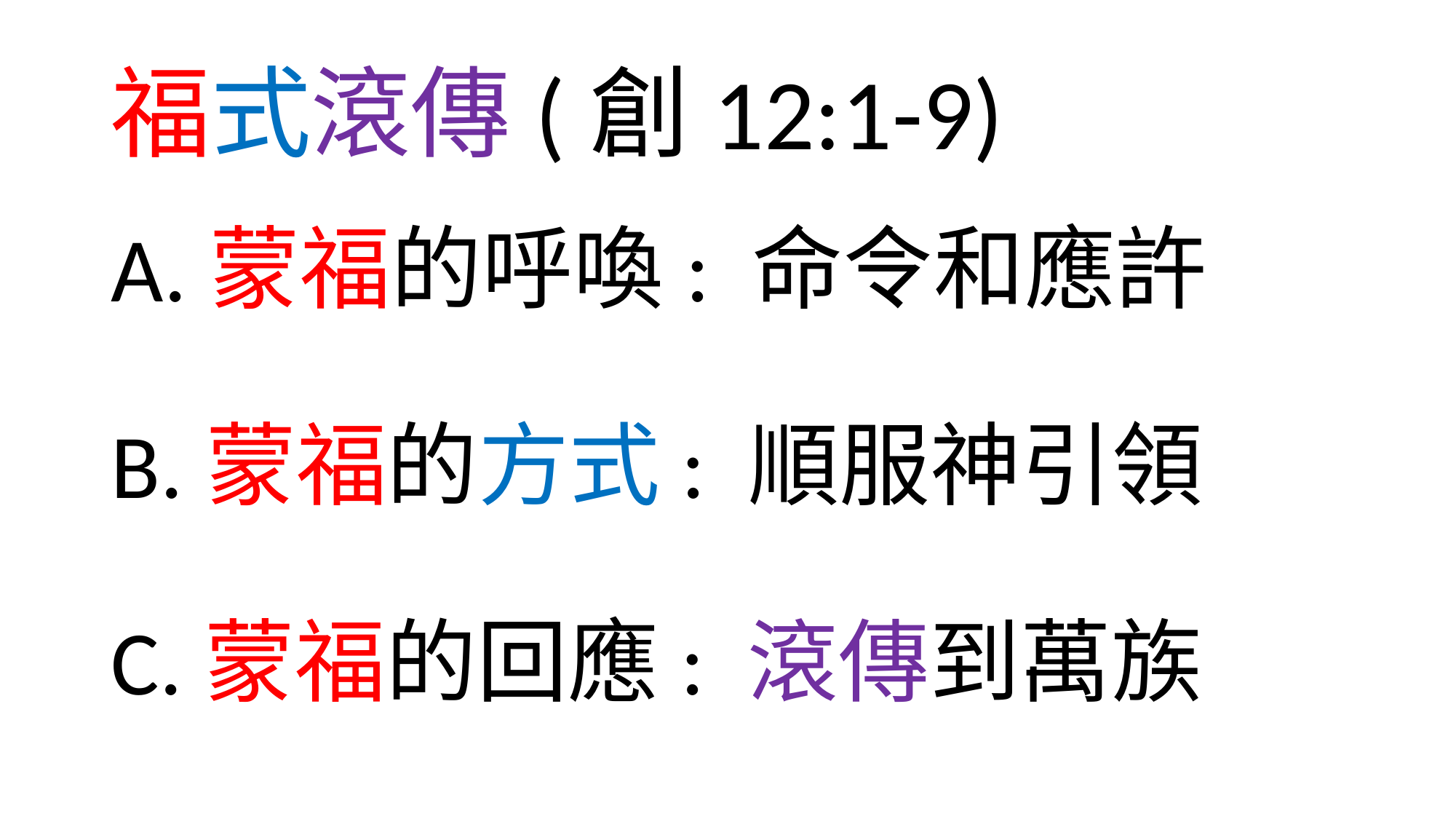

# 福式滾傳(創12:1-9)
A.蒙福的呼喚: 命令和應許
B.蒙福的方式: 順服神引領
C.蒙福的回應: 滾傳到萬族